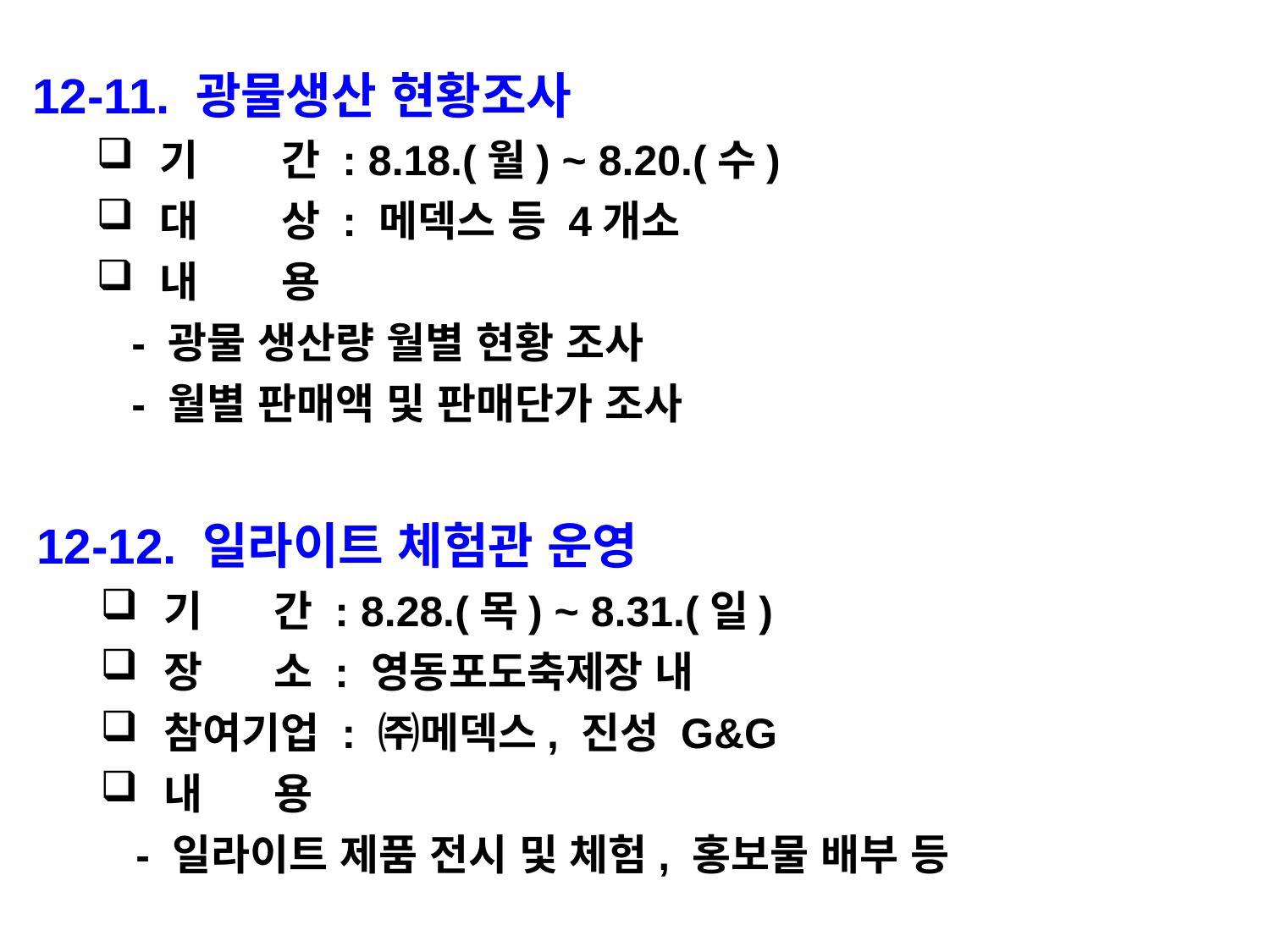

12-11. 광물생산 현황조사
기       간 : 8.18.(월) ~ 8.20.(수)
대       상 : 메덱스 등 4개소
내       용
   - 광물 생산량 월별 현황 조사
   - 월별 판매액 및 판매단가 조사

12-12. 일라이트 체험관 운영
기      간 : 8.28.(목) ~ 8.31.(일)
장      소 : 영동포도축제장 내
참여기업 : ㈜메덱스, 진성 G&G
내      용
   - 일라이트 제품 전시 및 체험, 홍보물 배부 등